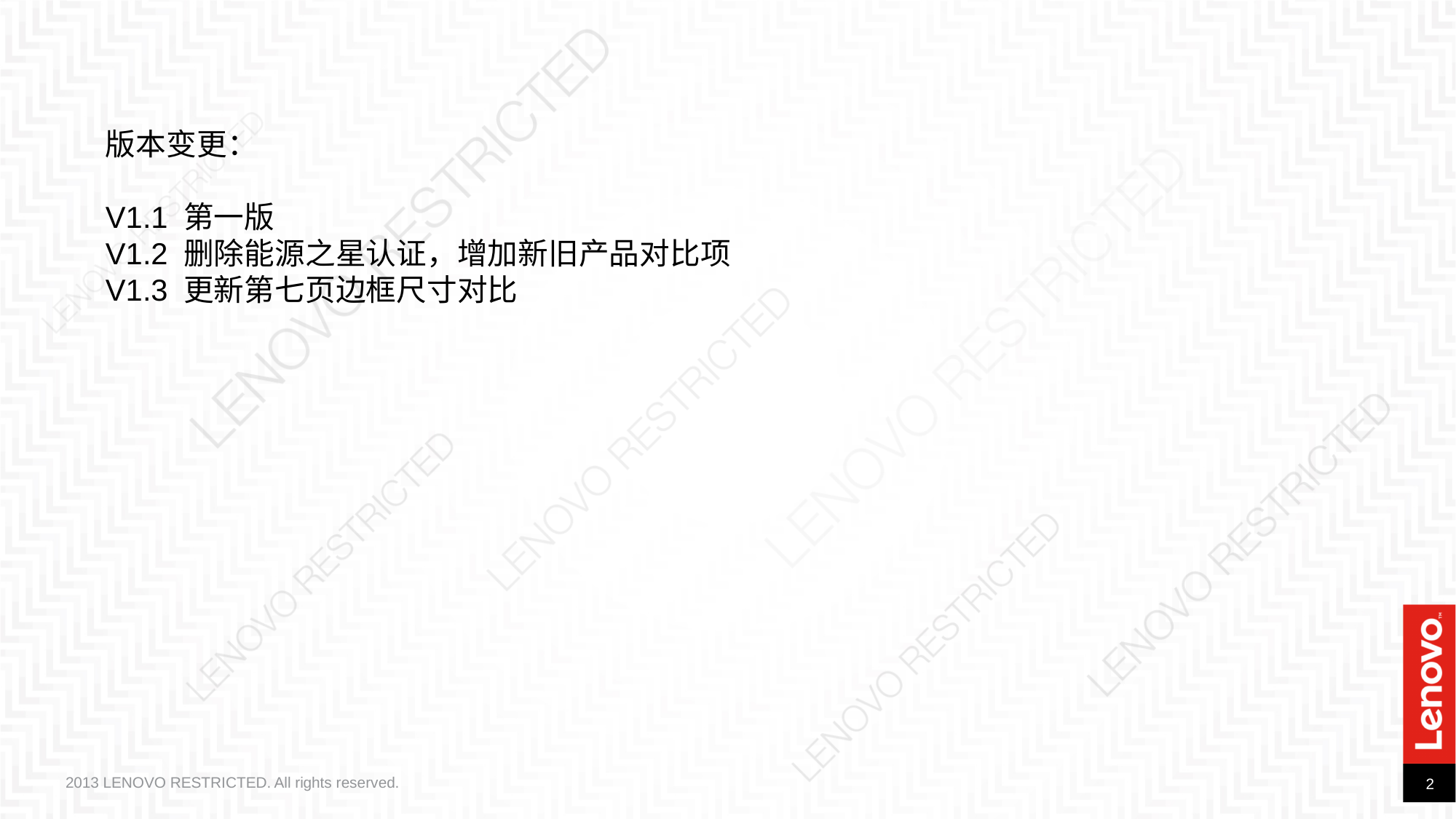

# 版本变更： V1.1 第一版 V1.2 删除能源之星认证，增加新旧产品对比项 V1.3 更新第七页边框尺寸对比
2013 LENOVO RESTRICTED. All rights reserved.